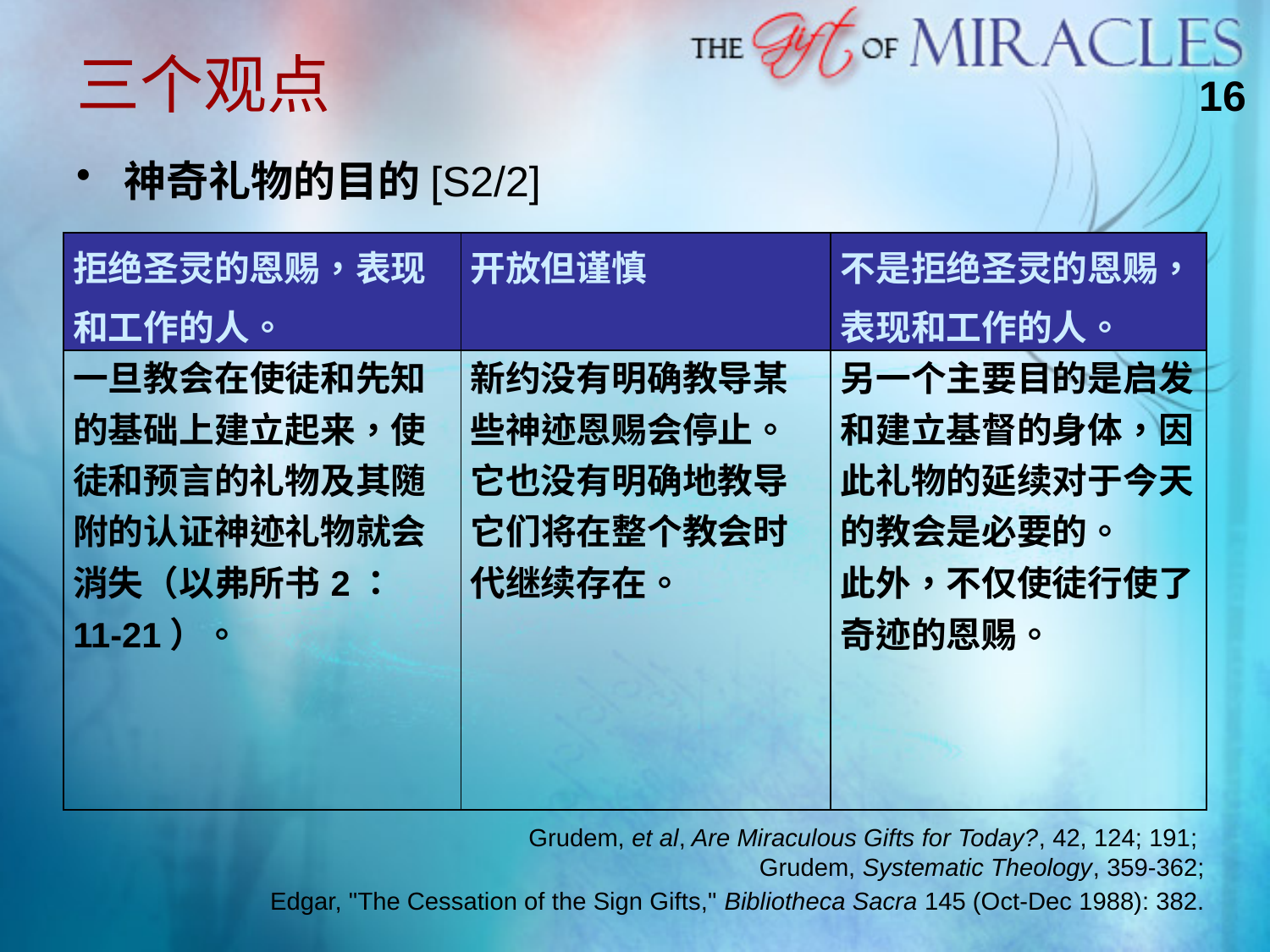

三个观点
16
神奇礼物的目的[S2/2]
| 拒绝圣灵的恩赐，表现和工作的人。 | 开放但谨慎 | 不是拒绝圣灵的恩赐，表现和工作的人。 |
| --- | --- | --- |
| 一旦教会在使徒和先知的基础上建立起来，使徒和预言的礼物及其随附的认证神迹礼物就会消失（以弗所书2：11-21）。 | 新约没有明确教导某些神迹恩赐会停止。 它也没有明确地教导它们将在整个教会时代继续存在。 | 另一个主要目的是启发和建立基督的身体，因此礼物的延续对于今天的教会是必要的。 此外，不仅使徒行使了奇迹的恩赐。 |
Grudem, et al, Are Miraculous Gifts for Today?, 42, 124; 191;
Grudem, Systematic Theology, 359-362;
Edgar, "The Cessation of the Sign Gifts," Bibliotheca Sacra 145 (Oct-Dec 1988): 382.